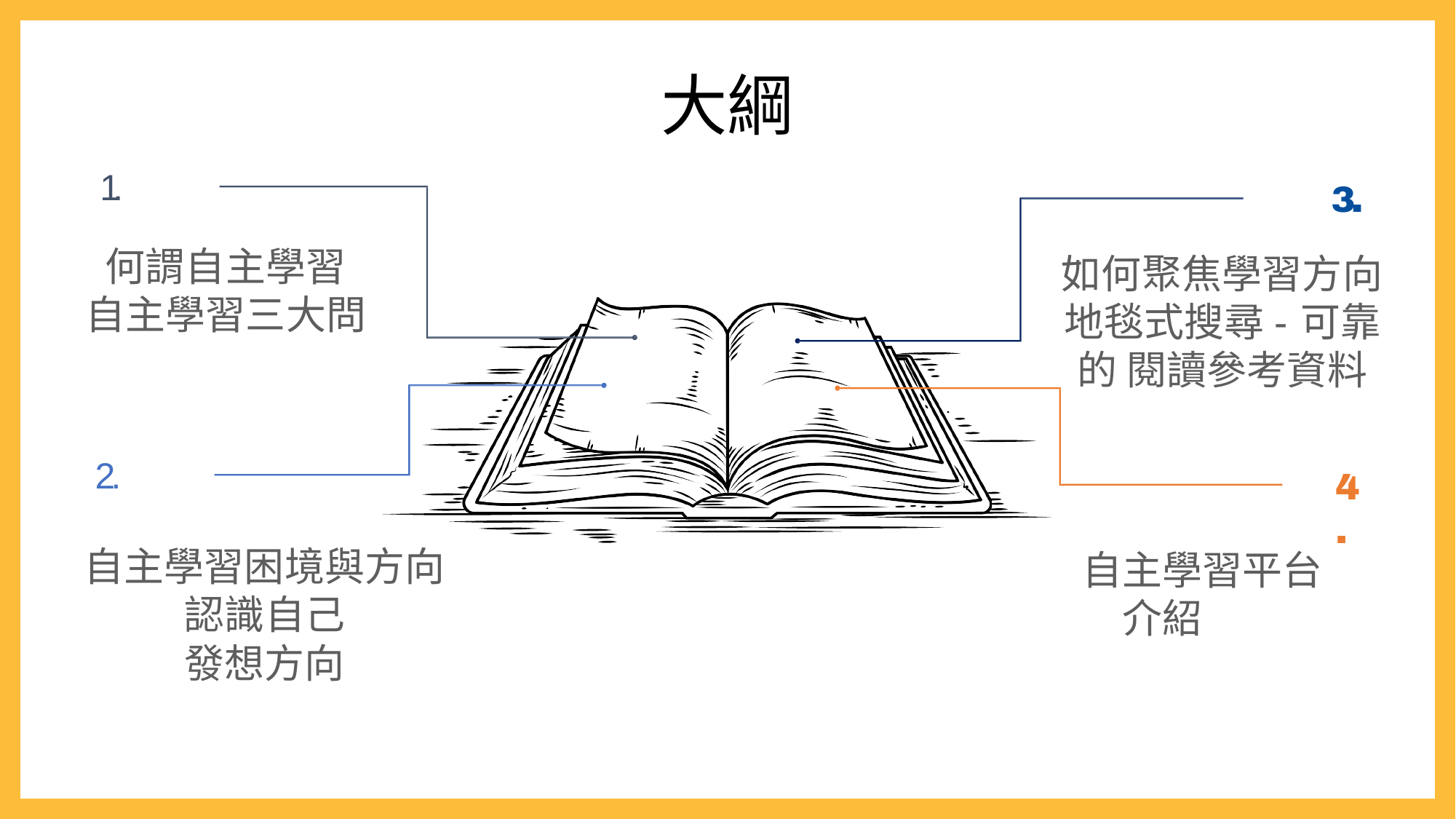

# 大綱
1.
何謂自主學習 自主學習三大問
3.
如何聚焦學習方向 地毯式搜尋-可靠的 閱讀參考資料

2.
4.
自主學習困境與方向 認識自己
發想方向
自主學習平台介紹